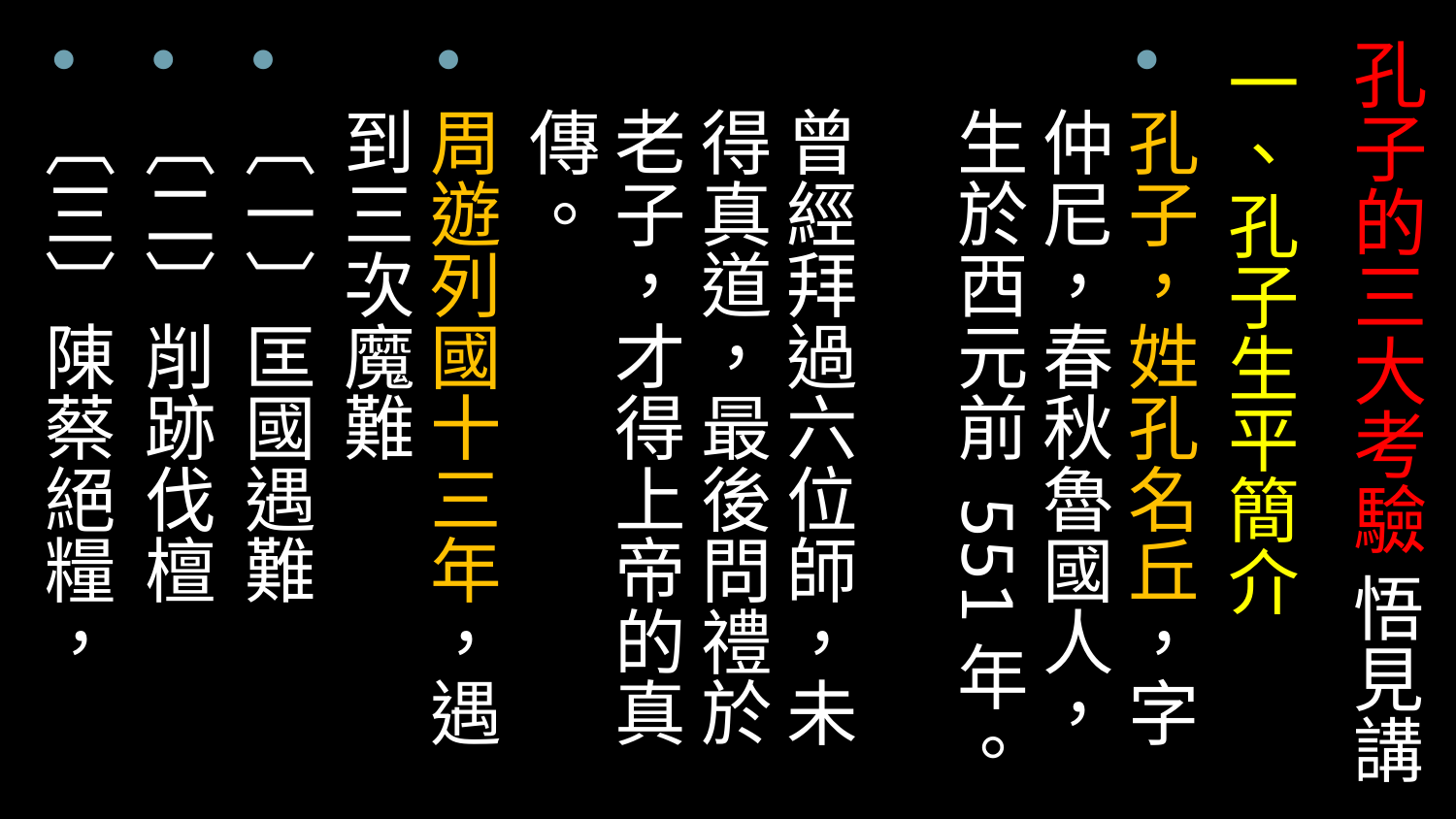

一、孔子生平簡介
孔子，姓孔名丘，字仲尼，春秋魯國人，生於西元前 551年。
曾經拜過六位師，未得真道，最後問禮於老子，才得上帝的真傳。
周遊列國十三年，遇到三次魔難
〔一〕匡國遇難
〔二〕削跡伐檀
〔三〕陳蔡絕糧，
# 孔子的三大考驗 悟見講